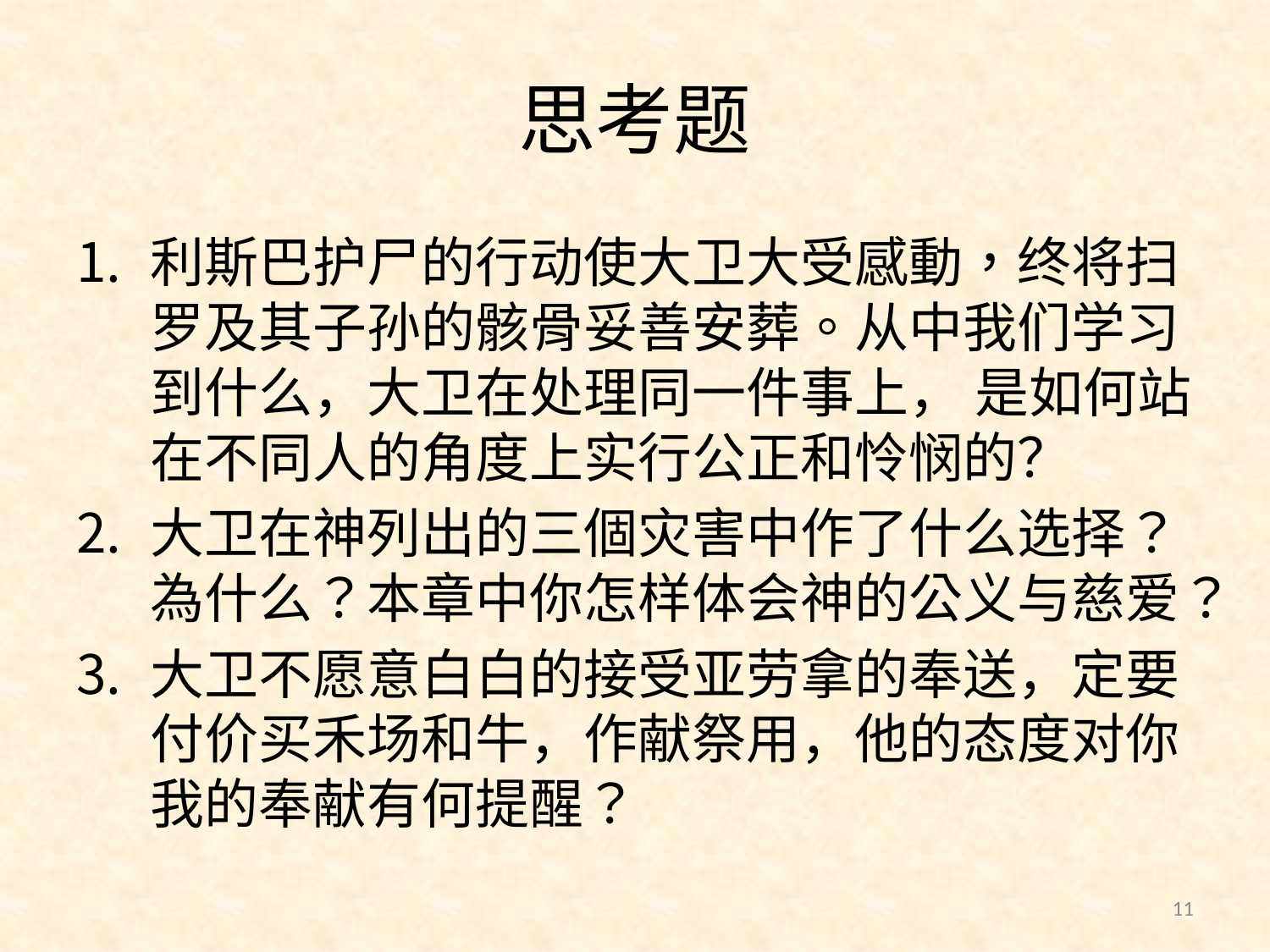

# 思考题
利斯巴护尸的行动使大卫大受感動，终将扫罗及其子孙的骸骨妥善安葬。从中我们学习到什么，大卫在处理同一件事上， 是如何站在不同人的角度上实行公正和怜悯的？
大卫在神列出的三個灾害中作了什么选择？為什么？本章中你怎样体会神的公义与慈爱？
大卫不愿意白白的接受亚劳拿的奉送，定要付价买禾场和牛，作献祭用，他的态度对你我的奉献有何提醒？
11